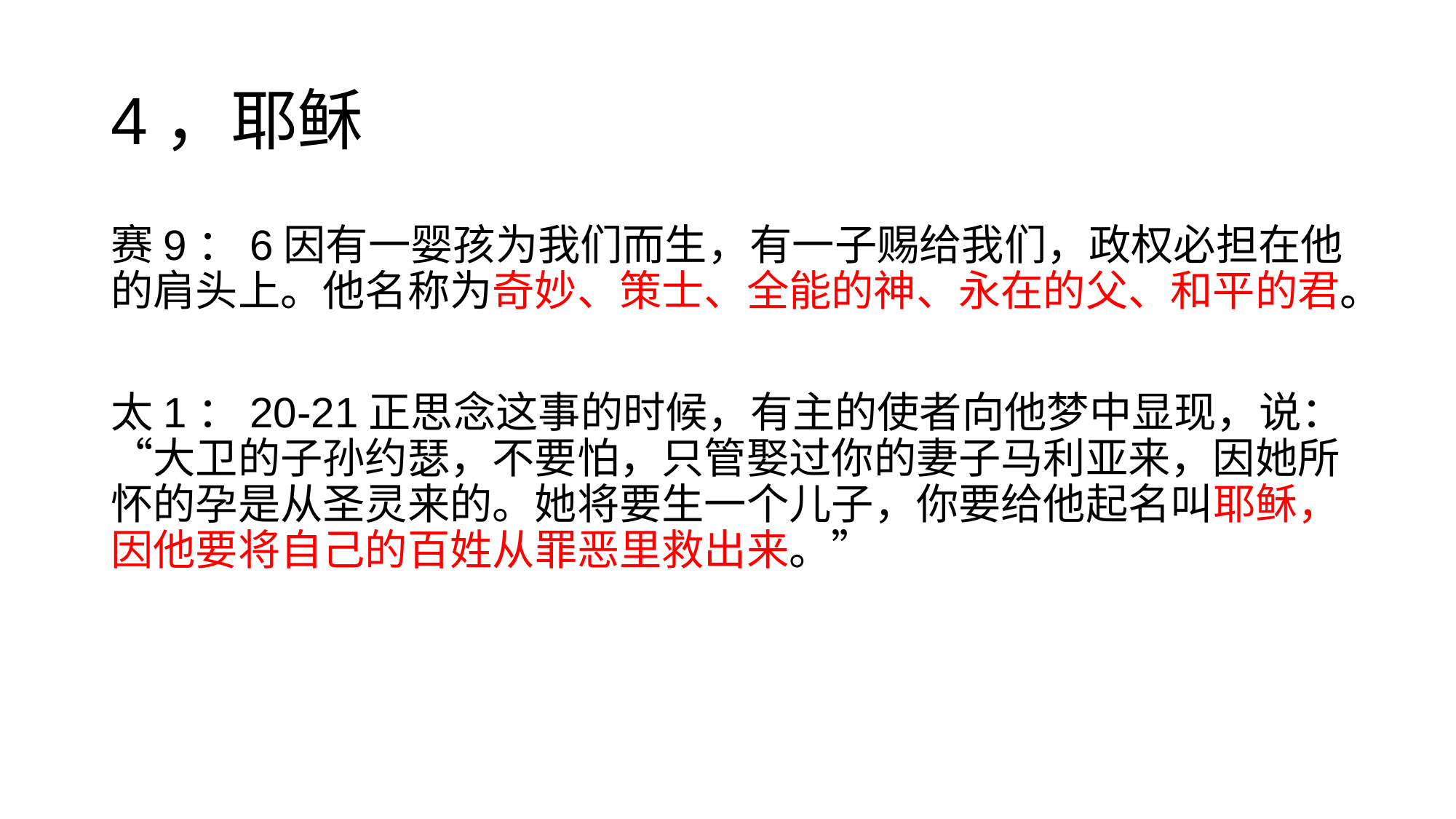

# 4，耶稣
赛9：6因有一婴孩为我们而生，有一子赐给我们，政权必担在他的肩头上。他名称为奇妙、策士、全能的神、永在的父、和平的君。

太1：20-21正思念这事的时候，有主的使者向他梦中显现，说：“大卫的子孙约瑟，不要怕，只管娶过你的妻子马利亚来，因她所怀的孕是从圣灵来的。她将要生一个儿子，你要给他起名叫耶稣，因他要将自己的百姓从罪恶里救出来。”